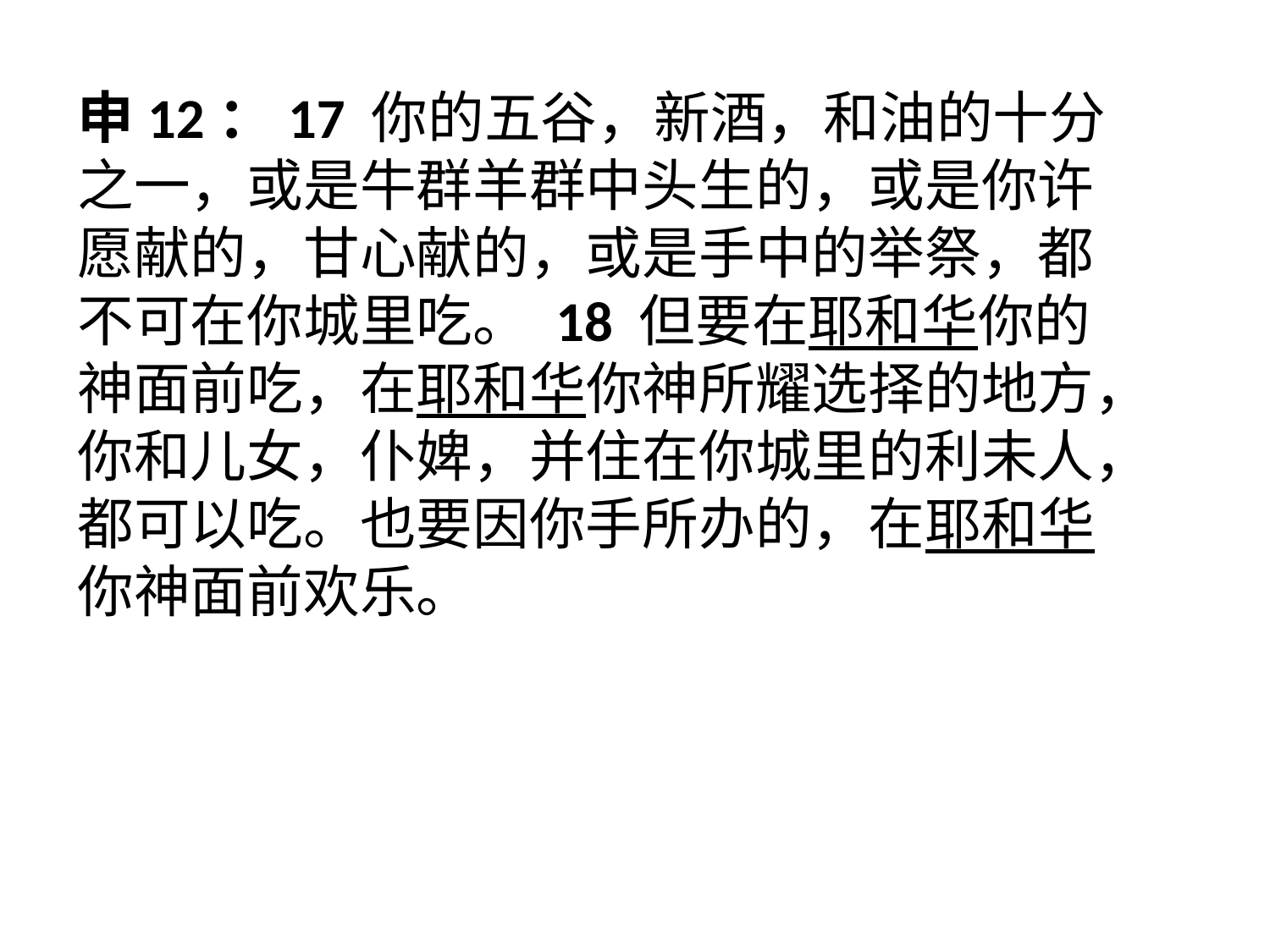

申12：17 你的五谷，新酒，和油的十分之一，或是牛群羊群中头生的，或是你许愿献的，甘心献的，或是手中的举祭，都不可在你城里吃。 18 但要在耶和华你的神面前吃，在耶和华你神所耀选择的地方，你和儿女，仆婢，并住在你城里的利未人，都可以吃。也要因你手所办的，在耶和华你神面前欢乐。